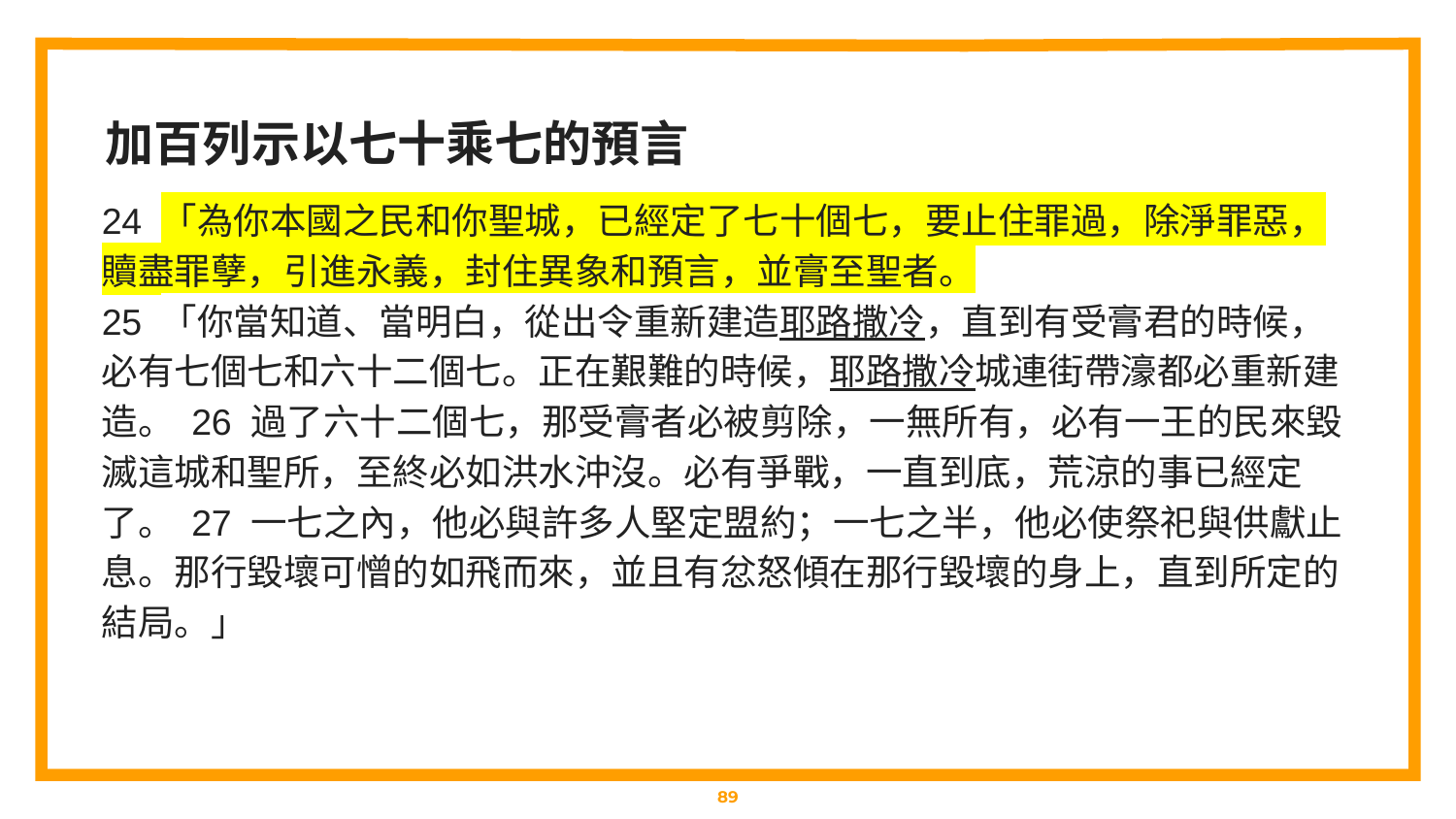

加百列示以七十乘七的預言
24 「為你本國之民和你聖城，已經定了七十個七，要止住罪過，除淨罪惡，贖盡罪孽，引進永義，封住異象和預言，並膏至聖者。
25 「你當知道、當明白，從出令重新建造耶路撒冷，直到有受膏君的時候，必有七個七和六十二個七。正在艱難的時候，耶路撒冷城連街帶濠都必重新建造。 26 過了六十二個七，那受膏者必被剪除，一無所有，必有一王的民來毀滅這城和聖所，至終必如洪水沖沒。必有爭戰，一直到底，荒涼的事已經定了。 27 一七之內，他必與許多人堅定盟約；一七之半，他必使祭祀與供獻止息。那行毀壞可憎的如飛而來，並且有忿怒傾在那行毀壞的身上，直到所定的結局。」

89